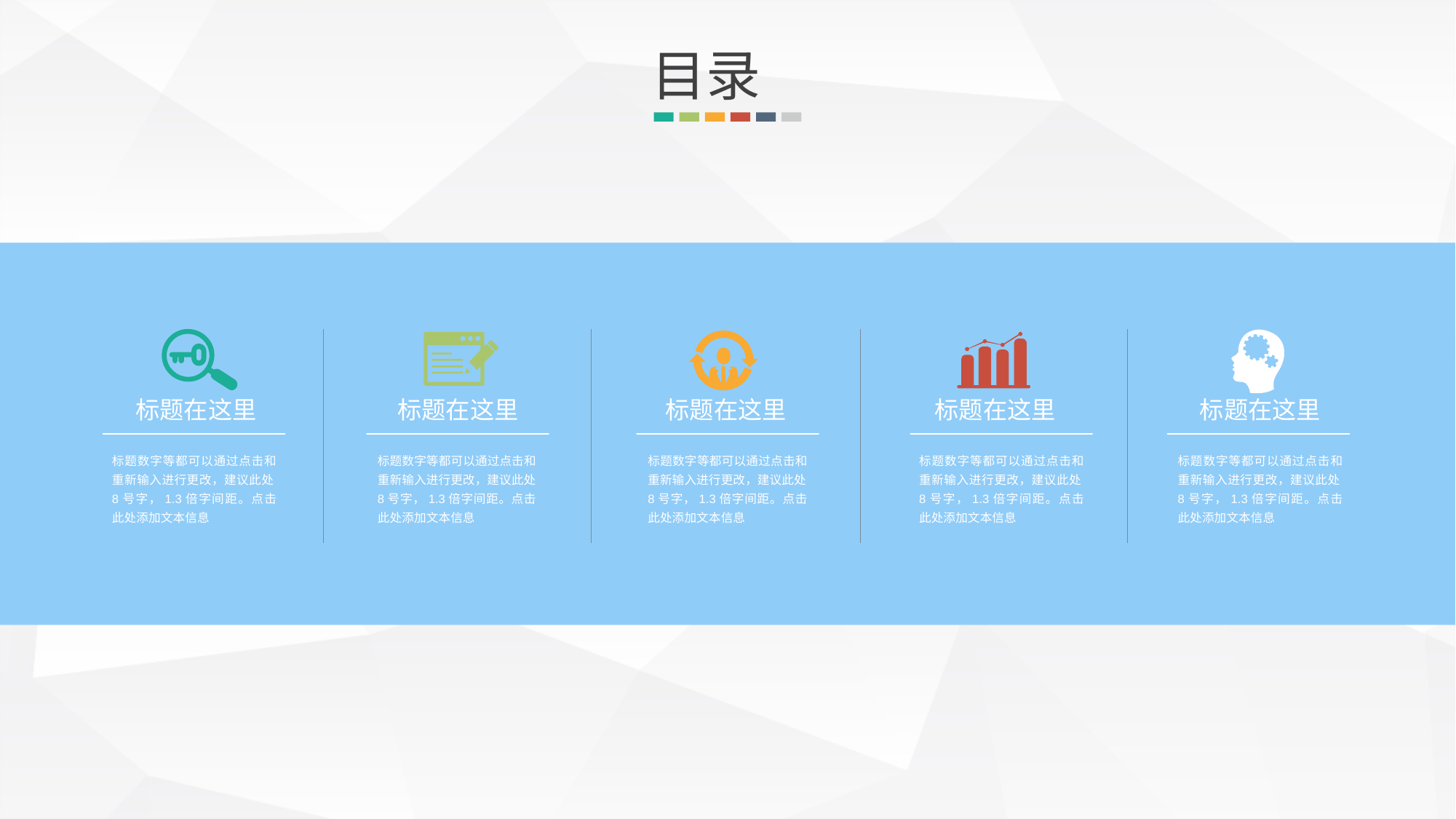

目录

标题在这里
标题在这里
标题在这里
标题在这里
标题在这里
标题数字等都可以通过点击和重新输入进行更改，建议此处8号字，1.3倍字间距。点击此处添加文本信息
标题数字等都可以通过点击和重新输入进行更改，建议此处8号字，1.3倍字间距。点击此处添加文本信息
标题数字等都可以通过点击和重新输入进行更改，建议此处8号字，1.3倍字间距。点击此处添加文本信息
标题数字等都可以通过点击和重新输入进行更改，建议此处8号字，1.3倍字间距。点击此处添加文本信息
标题数字等都可以通过点击和重新输入进行更改，建议此处8号字，1.3倍字间距。点击此处添加文本信息